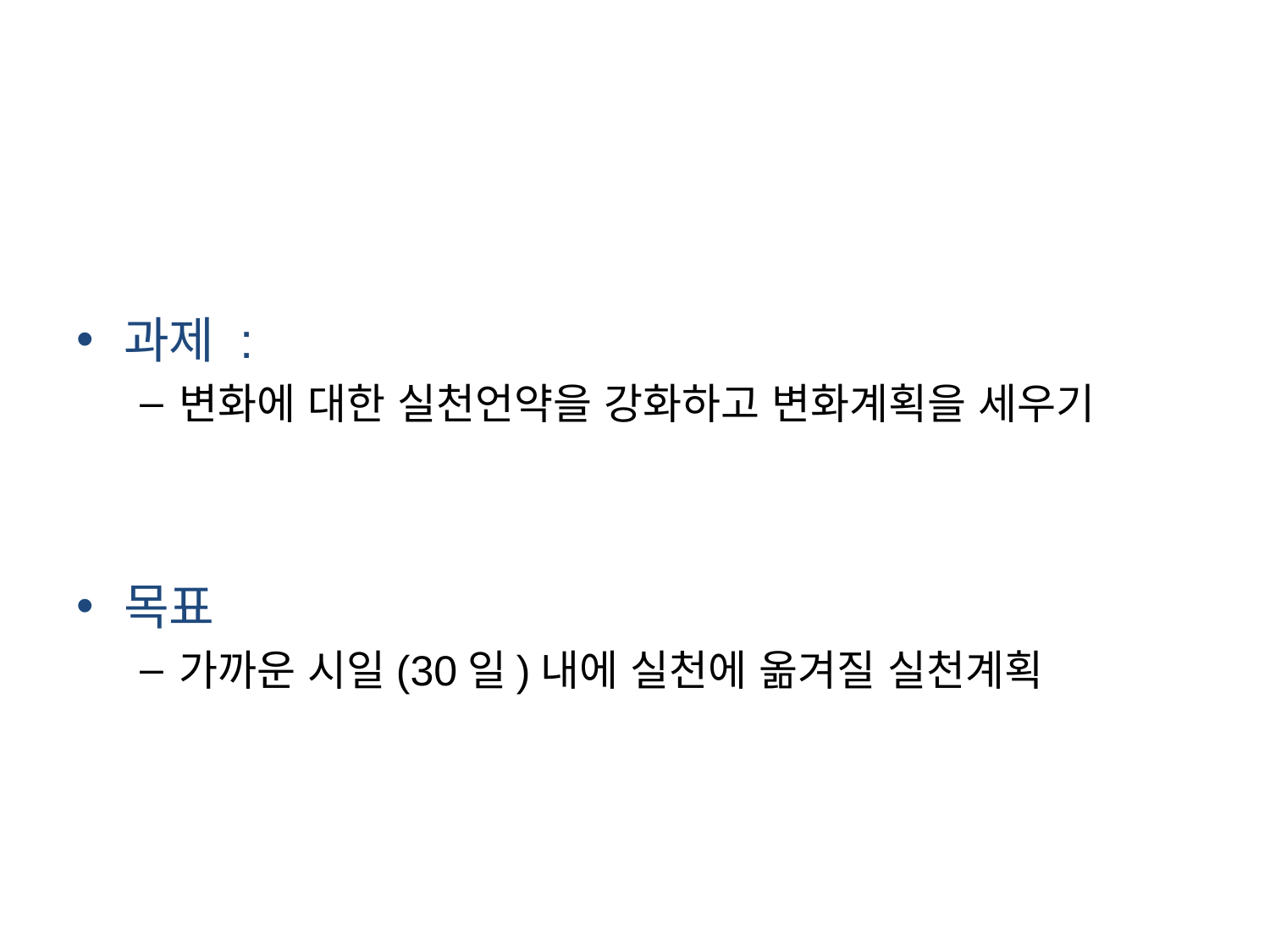

#
과제 :
변화에 대한 실천언약을 강화하고 변화계획을 세우기

목표
가까운 시일(30일)내에 실천에 옮겨질 실천계획